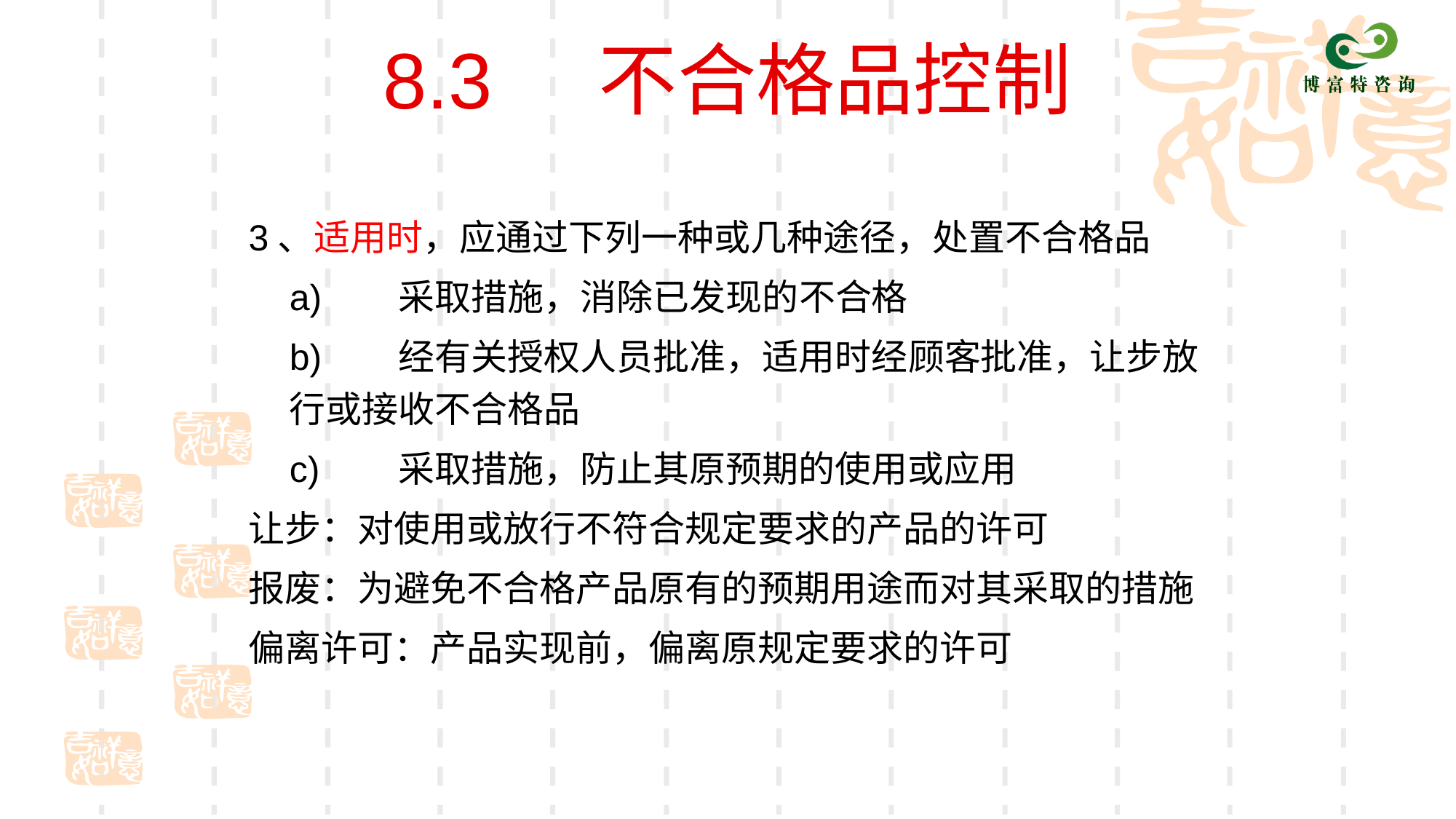

# 8.3    不合格品控制
3、适用时，应通过下列一种或几种途径，处置不合格品
	a) 	采取措施，消除已发现的不合格
	b) 	经有关授权人员批准，适用时经顾客批准，让步放行或接收不合格品
	c)	采取措施，防止其原预期的使用或应用
让步：对使用或放行不符合规定要求的产品的许可
报废：为避免不合格产品原有的预期用途而对其采取的措施
偏离许可：产品实现前，偏离原规定要求的许可